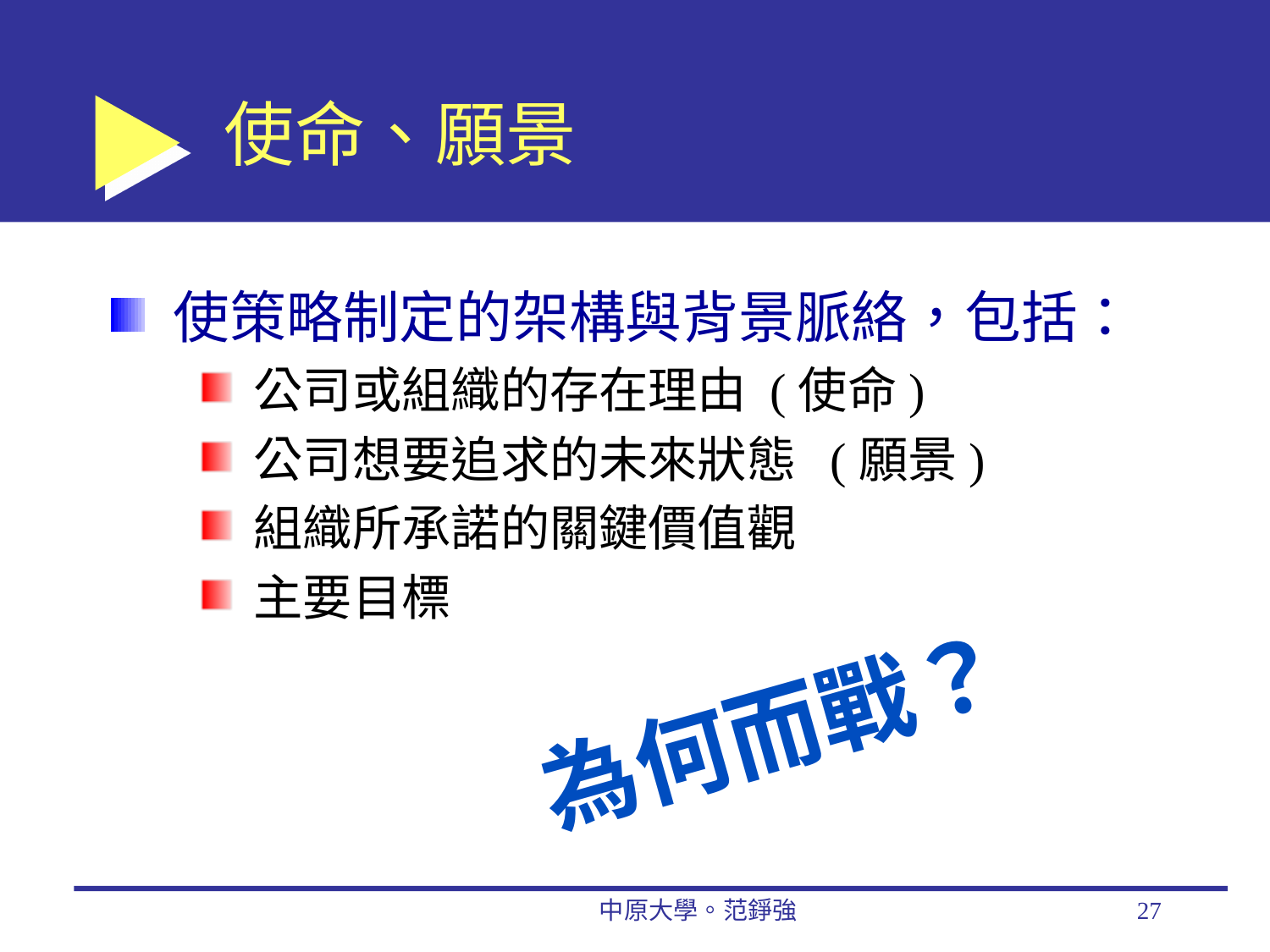

# 使命、願景
使策略制定的架構與背景脈絡，包括：
公司或組織的存在理由 (使命)
公司想要追求的未來狀態  (願景)
組織所承諾的關鍵價值觀
主要目標

為何而戰？
中原大學。范錚強
27